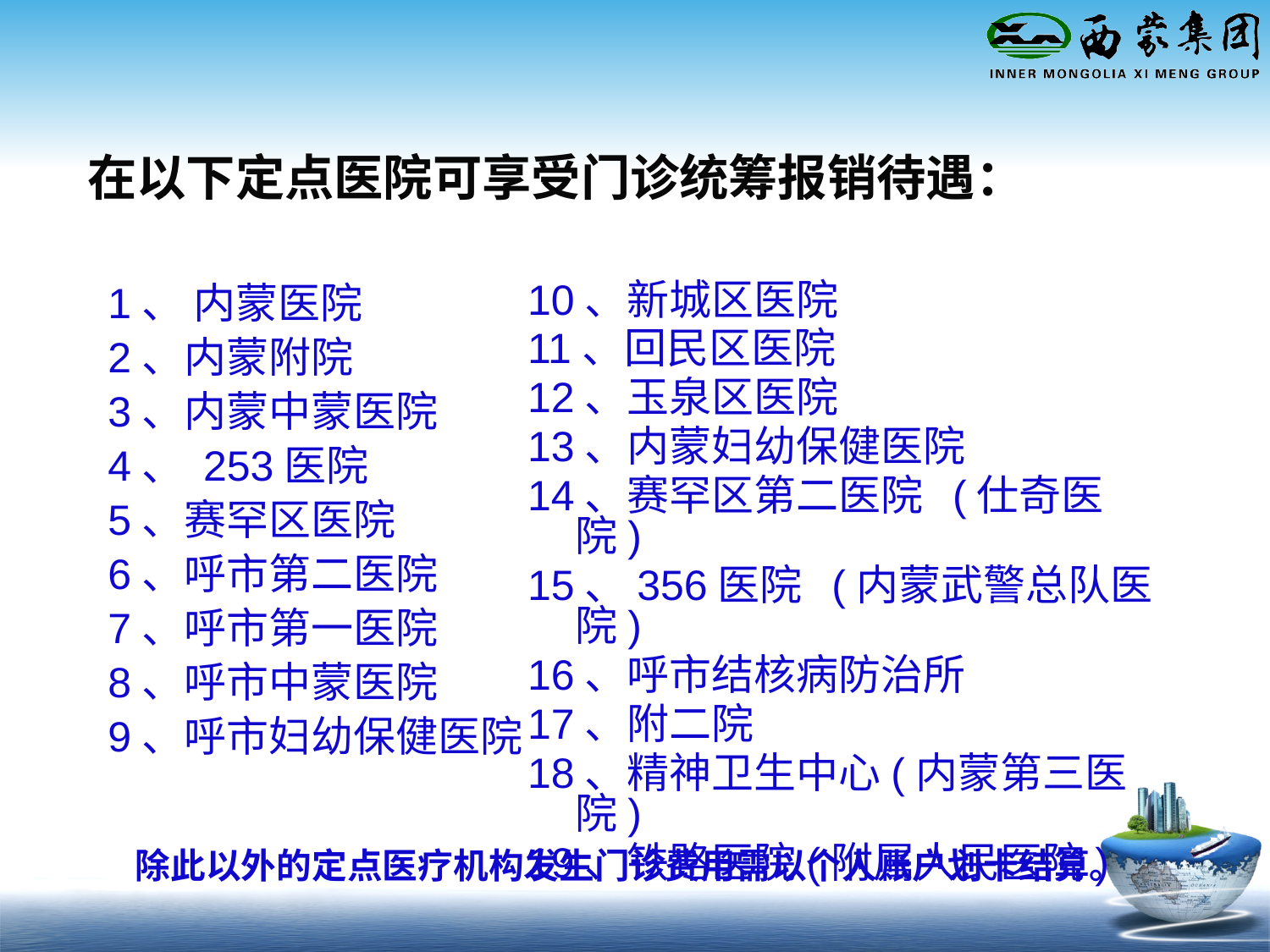

在以下定点医院可享受门诊统筹报销待遇：
1、 内蒙医院
2、内蒙附院
3、内蒙中蒙医院
4、 253医院
5、赛罕区医院
6、呼市第二医院
7、呼市第一医院
8、呼市中蒙医院
9、呼市妇幼保健医院

10、新城区医院
11、回民区医院
12、玉泉区医院
13、内蒙妇幼保健医院
14、赛罕区第二医院  (仕奇医院)
15、356医院  (内蒙武警总队医院)
16、呼市结核病防治所
17、附二院
18、精神卫生中心(内蒙第三医院)
19、铁路医院(附属人民医院)

除此以外的定点医疗机构发生门诊费用需以个人账户划卡结算。